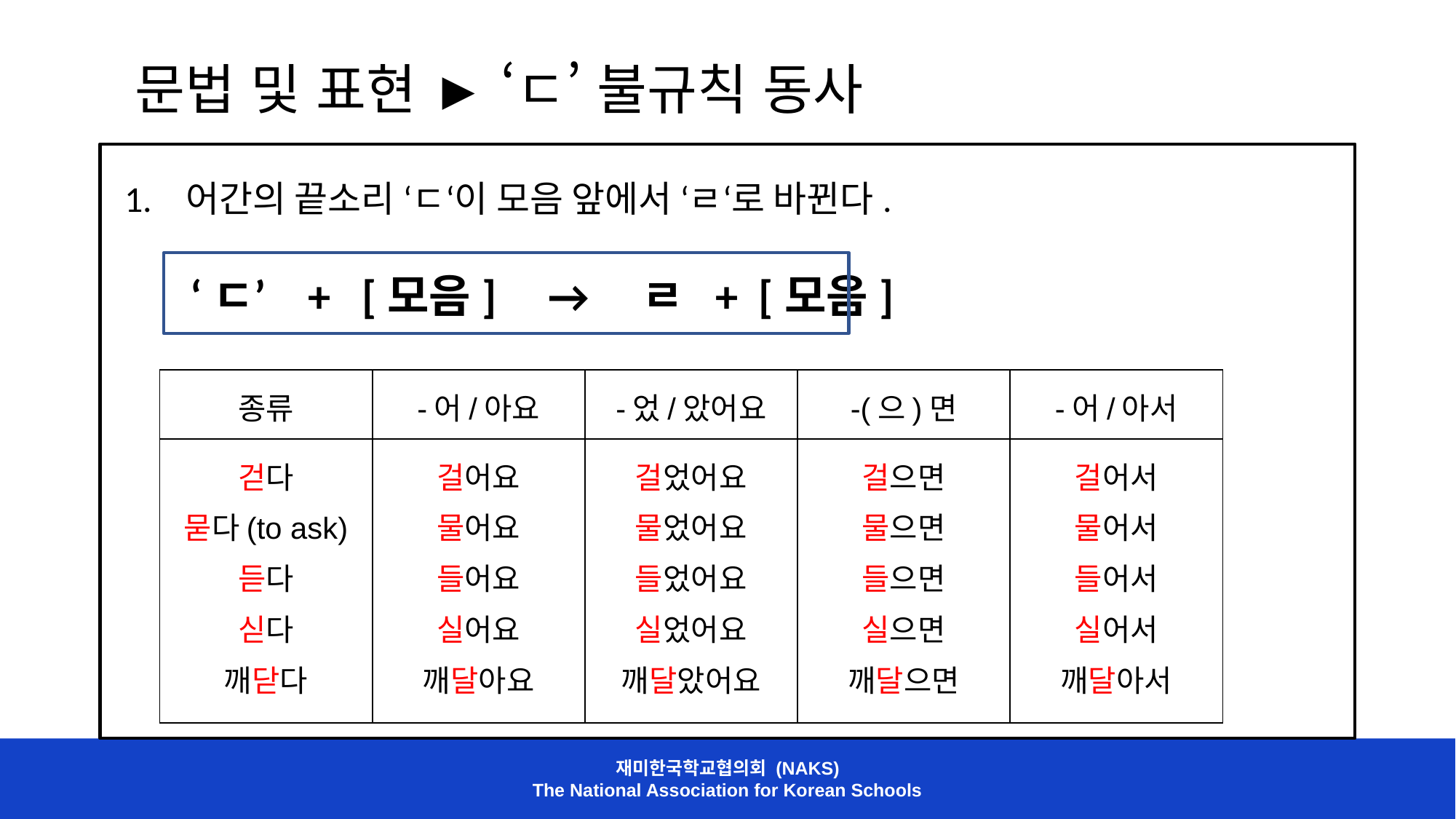

문법 및 표현 ► ‘ㄷ’ 불규칙 동사
어간의 끝소리 ‘ㄷ‘이 모음 앞에서 ‘ㄹ‘로 바뀐다.
        ‘ㄷ’   +   [모음]     →    ㄹ  +  [모음]

| 종류 | -어/아요 | -었/았어요 | -(으)면 | -어/아서 |
| --- | --- | --- | --- | --- |
| 걷다 묻다(to ask) 듣다 싣다 깨닫다 | 걸어요 물어요 들어요 실어요 깨달아요 | 걸었어요 물었어요 들었어요 실었어요 깨달았어요 | 걸으면 물으면 들으면 실으면 깨달으면 | 걸어서 물어서 들어서 실어서 깨달아서 |
재미한국학교협의회 (NAKS)
The National Association for Korean Schools